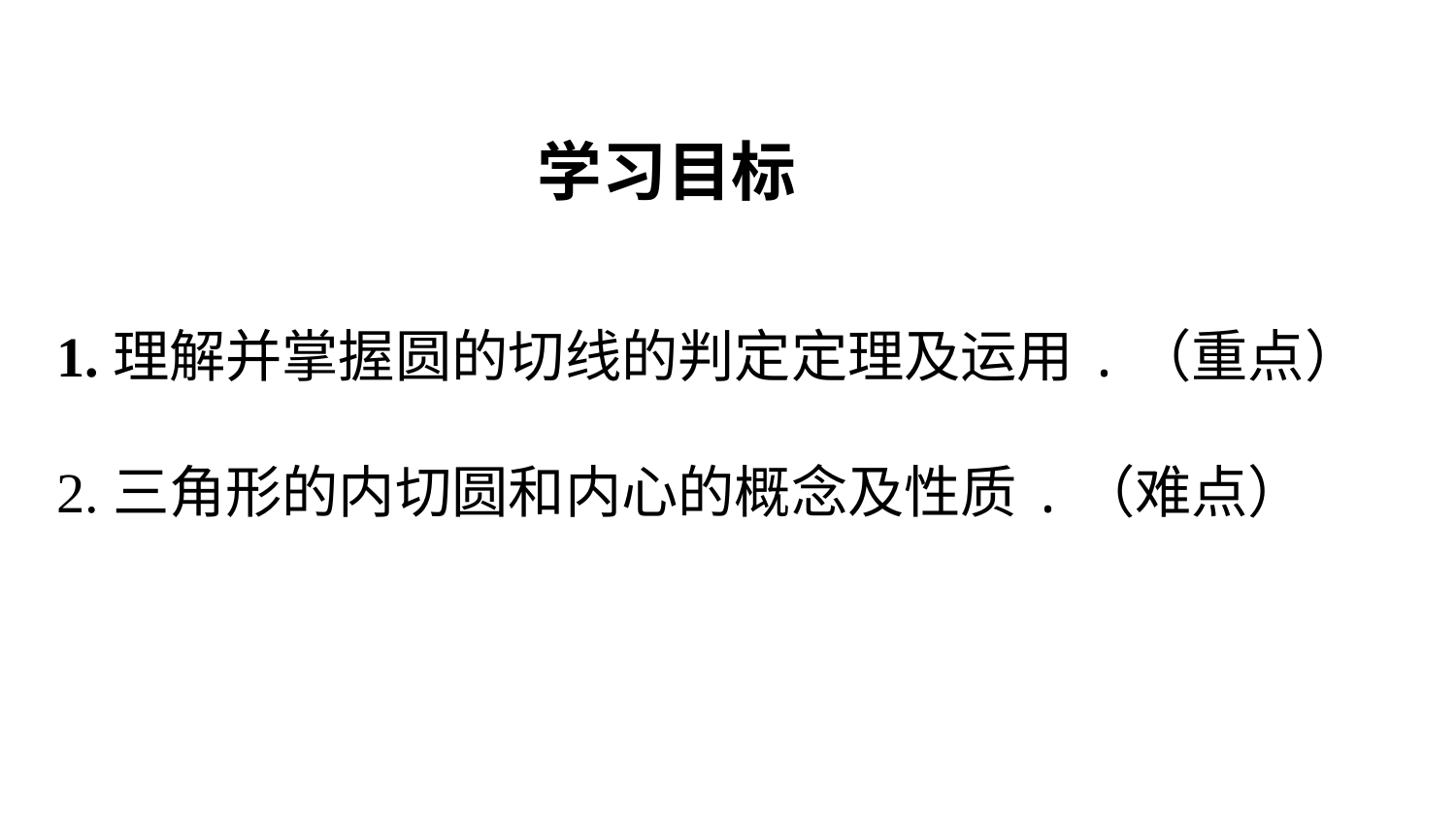

学习目标
1.理解并掌握圆的切线的判定定理及运用.（重点）
2.三角形的内切圆和内心的概念及性质.（难点）